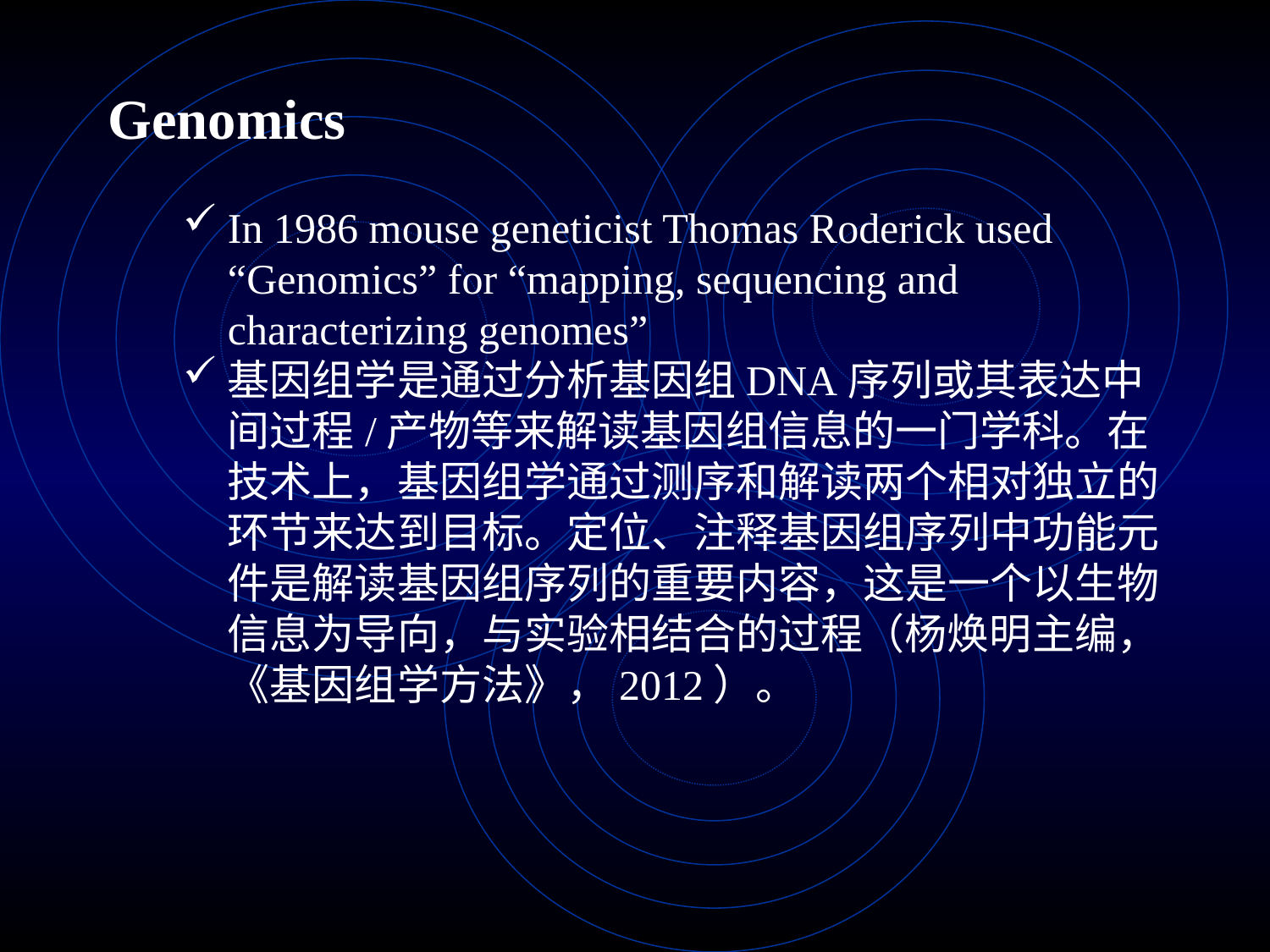

Genomics

In 1986 mouse geneticist Thomas Roderick used “Genomics” for “mapping, sequencing and characterizing genomes”
基因组学是通过分析基因组DNA序列或其表达中间过程/产物等来解读基因组信息的一门学科。在技术上，基因组学通过测序和解读两个相对独立的环节来达到目标。定位、注释基因组序列中功能元件是解读基因组序列的重要内容，这是一个以生物信息为导向，与实验相结合的过程（杨焕明主编，《基因组学方法》，2012）。